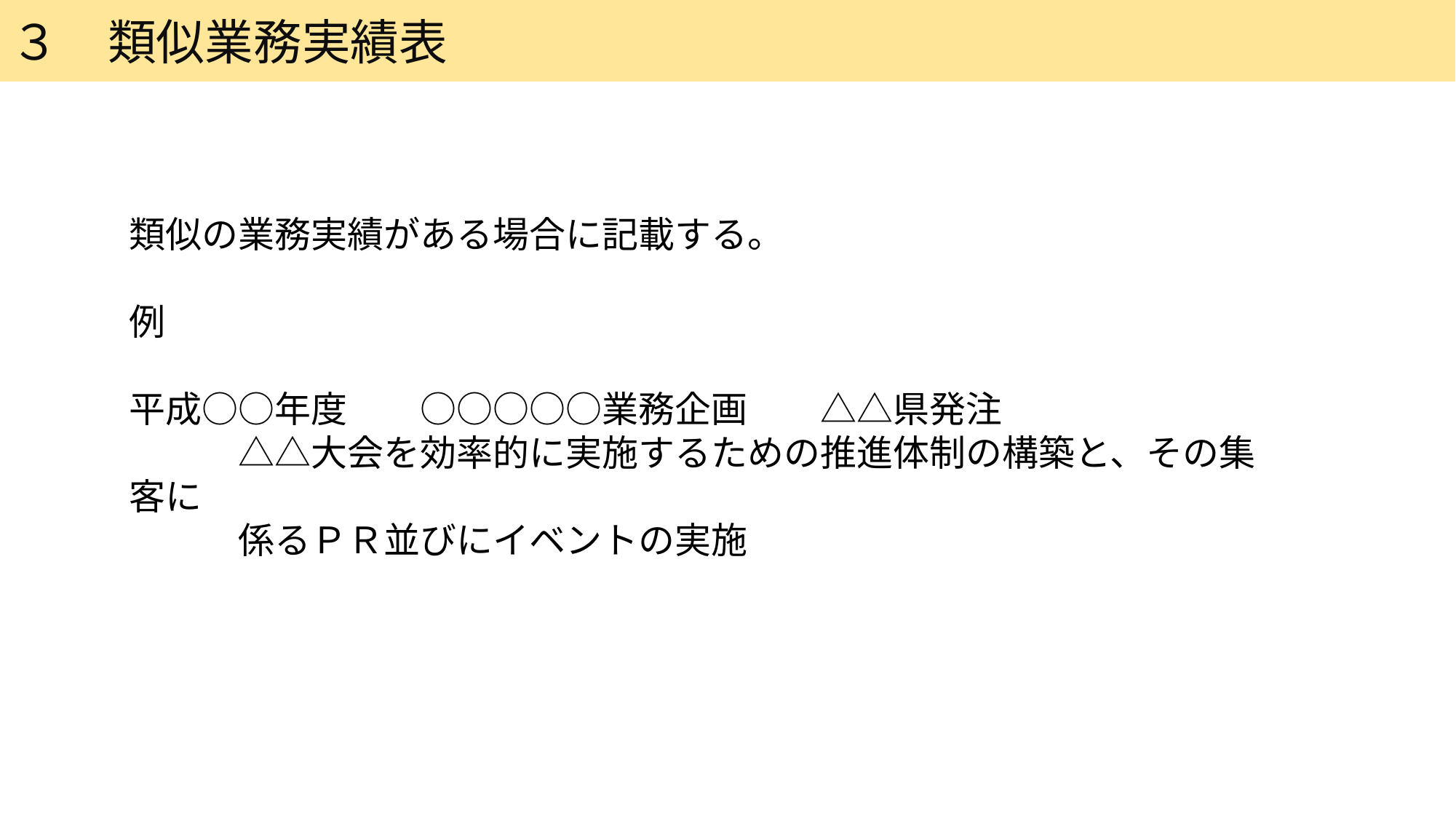

３　類似業務実績表
類似の業務実績がある場合に記載する。

例

平成○○年度　　○○○○○業務企画　　△△県発注
　　　△△大会を効率的に実施するための推進体制の構築と、その集客に
　　　係るＰＲ並びにイベントの実施